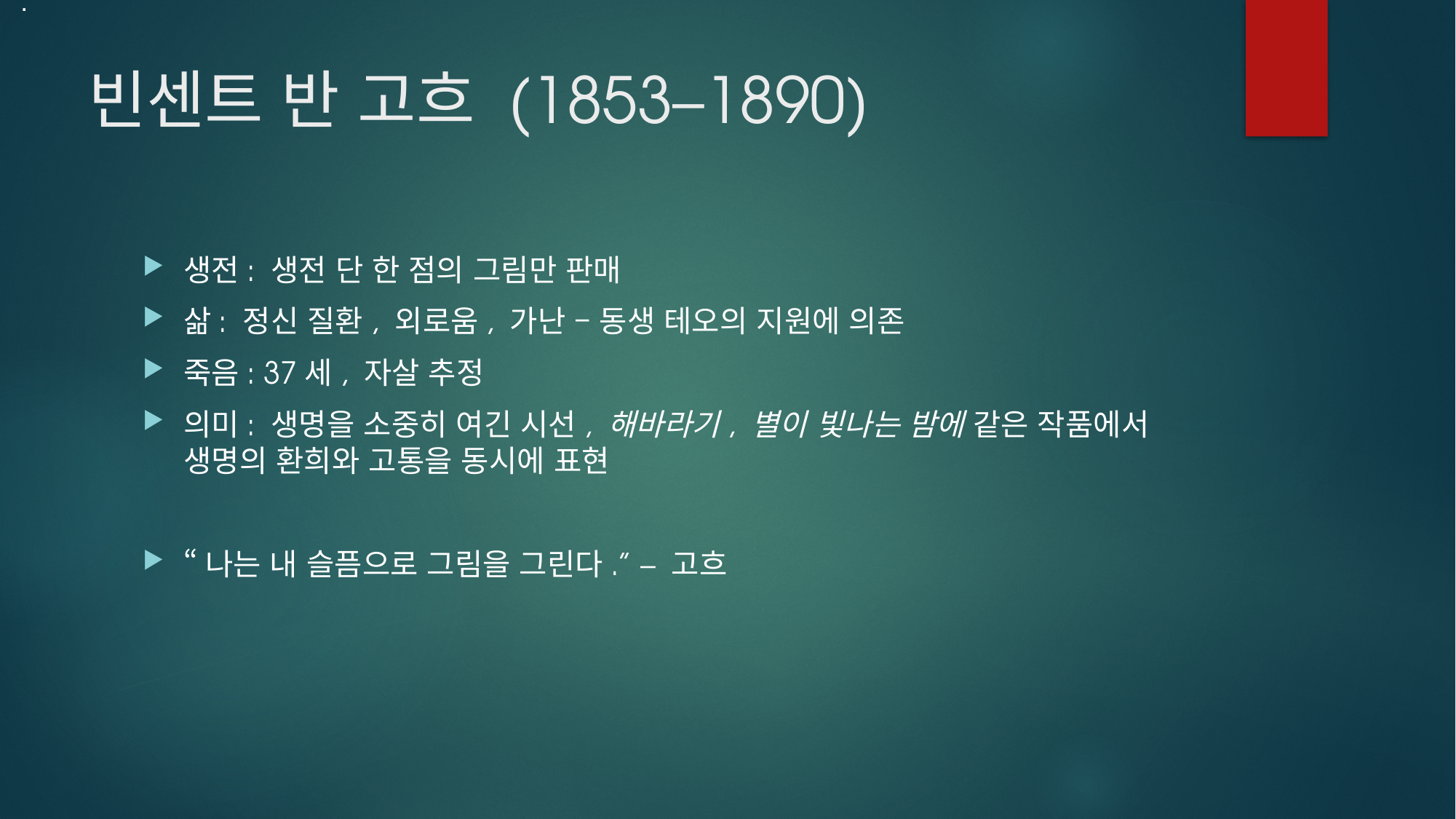

:
# 빈센트 반 고흐 (1853–1890)
생전: 생전 단 한 점의 그림만 판매
삶: 정신 질환, 외로움, 가난 – 동생 테오의 지원에 의존
죽음: 37세, 자살 추정
의미: 생명을 소중히 여긴 시선, 해바라기, 별이 빛나는 밤에 같은 작품에서 생명의 환희와 고통을 동시에 표현

“나는 내 슬픔으로 그림을 그린다.” – 고흐